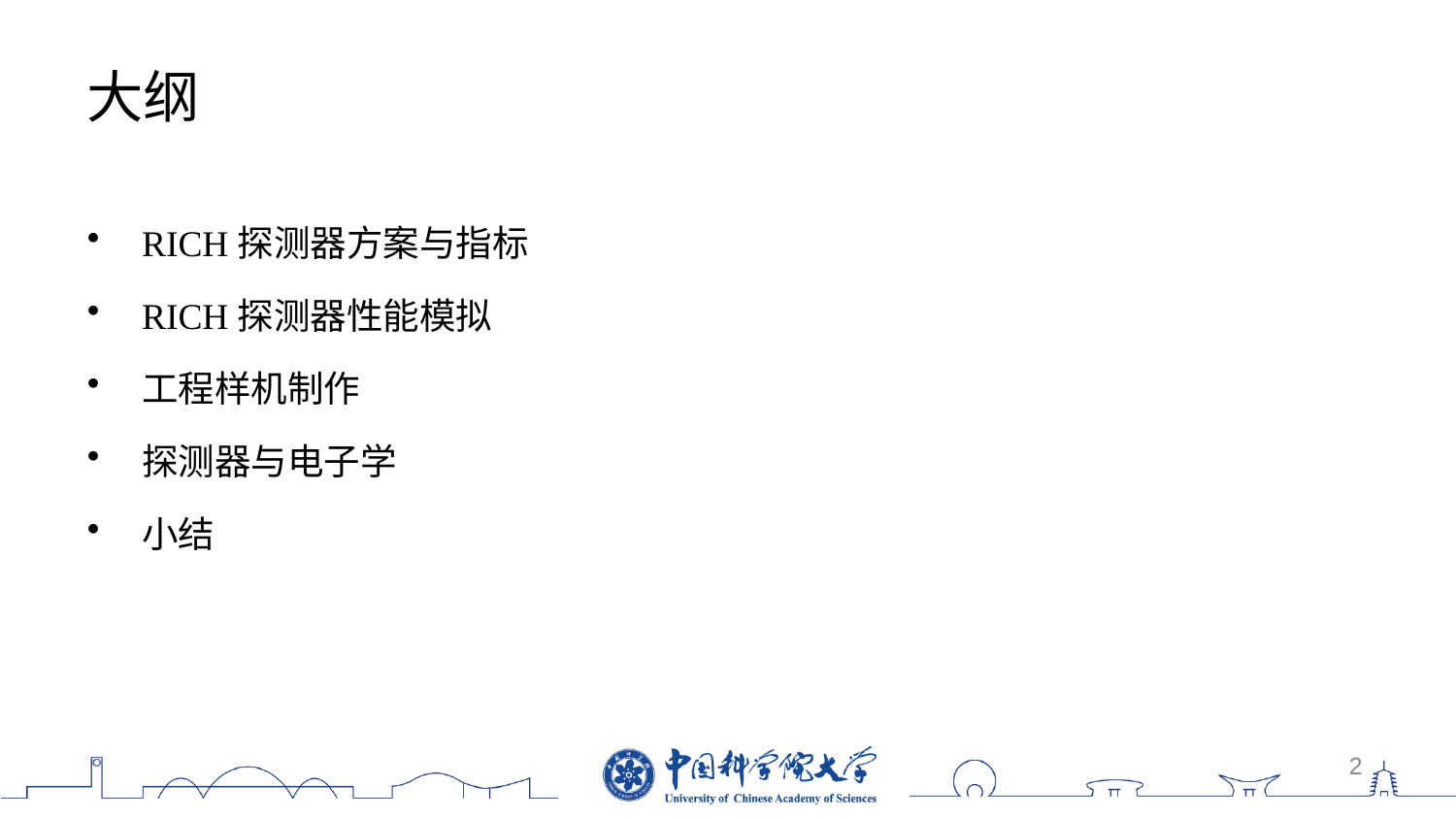

# 大纲
RICH探测器方案与指标
RICH探测器性能模拟
工程样机制作
探测器与电子学
小结

2